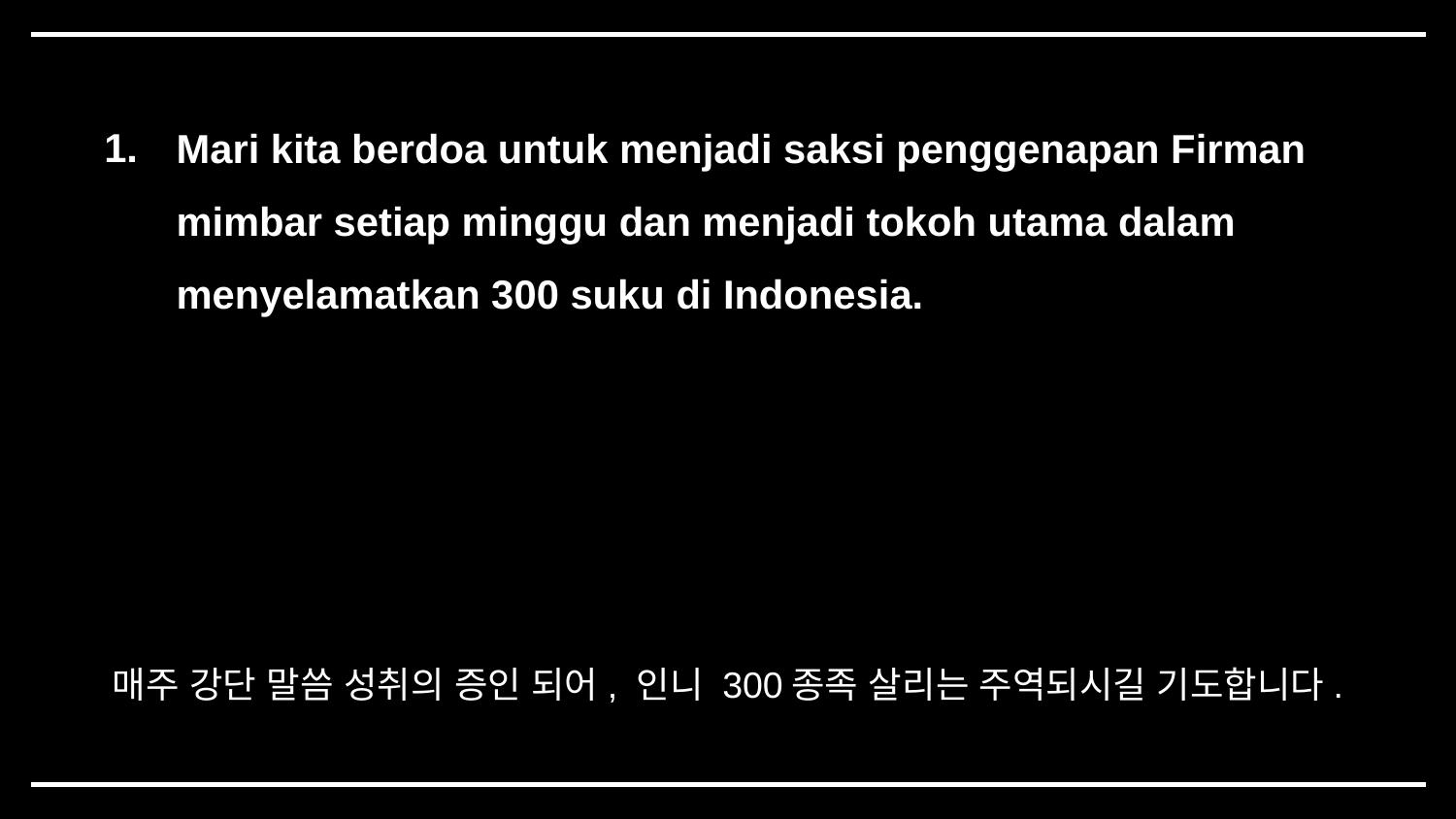

1.
Mari kita berdoa untuk menjadi saksi penggenapan Firman mimbar setiap minggu dan menjadi tokoh utama dalam menyelamatkan 300 suku di Indonesia.
매주 강단 말씀 성취의 증인 되어, 인니 300종족 살리는 주역되시길 기도합니다.